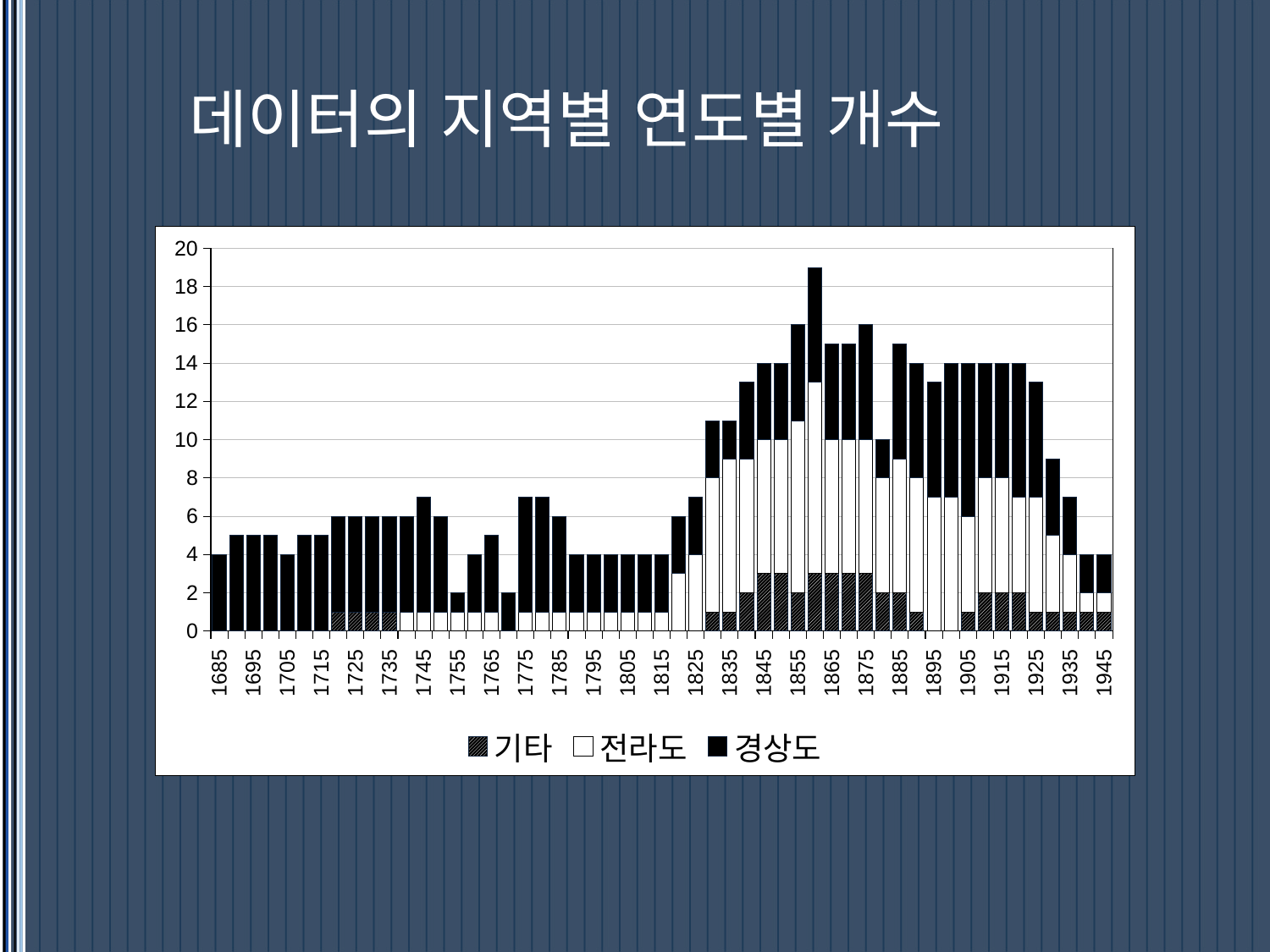

# 데이터의 지역별 연도별 개수

### Chart

| Category | 기타 | 전라도 | 경상도 |
|---|---|---|---|
| 1685  | 0.0 | 0.0 | 4.0 |
| 1690  | 0.0 | 0.0 | 5.0 |
| 1695  | 0.0 | 0.0 | 5.0 |
| 1700  | 0.0 | 0.0 | 5.0 |
| 1705  | 0.0 | 0.0 | 4.0 |
| 1710  | 0.0 | 0.0 | 5.0 |
| 1715  | 0.0 | 0.0 | 5.0 |
| 1720  | 1.0 | 0.0 | 5.0 |
| 1725  | 1.0 | 0.0 | 5.0 |
| 1730  | 1.0 | 0.0 | 5.0 |
| 1735  | 1.0 | 0.0 | 5.0 |
| 1740  | 0.0 | 1.0 | 5.0 |
| 1745  | 0.0 | 1.0 | 6.0 |
| 1750  | 0.0 | 1.0 | 5.0 |
| 1755  | 0.0 | 1.0 | 1.0 |
| 1760  | 0.0 | 1.0 | 3.0 |
| 1765  | 0.0 | 1.0 | 4.0 |
| 1770  | 0.0 | 0.0 | 2.0 |
| 1775  | 0.0 | 1.0 | 6.0 |
| 1780  | 0.0 | 1.0 | 6.0 |
| 1785  | 0.0 | 1.0 | 5.0 |
| 1790  | 0.0 | 1.0 | 3.0 |
| 1795  | 0.0 | 1.0 | 3.0 |
| 1800  | 0.0 | 1.0 | 3.0 |
| 1805  | 0.0 | 1.0 | 3.0 |
| 1810  | 0.0 | 1.0 | 3.0 |
| 1815  | 0.0 | 1.0 | 3.0 |
| 1820  | 0.0 | 3.0 | 3.0 |
| 1825  | 0.0 | 4.0 | 3.0 |
| 1830  | 1.0 | 7.0 | 3.0 |
| 1835  | 1.0 | 8.0 | 2.0 |
| 1840  | 2.0 | 7.0 | 4.0 |
| 1845  | 3.0 | 7.0 | 4.0 |
| 1850  | 3.0 | 7.0 | 4.0 |
| 1855  | 2.0 | 9.0 | 5.0 |
| 1860  | 3.0 | 10.0 | 6.0 |
| 1865  | 3.0 | 7.0 | 5.0 |
| 1870  | 3.0 | 7.0 | 5.0 |
| 1875  | 3.0 | 7.0 | 6.0 |
| 1880  | 2.0 | 6.0 | 2.0 |
| 1885  | 2.0 | 7.0 | 6.0 |
| 1890  | 1.0 | 7.0 | 6.0 |
| 1895  | 0.0 | 7.0 | 6.0 |
| 1900  | 0.0 | 7.0 | 7.0 |
| 1905  | 1.0 | 5.0 | 8.0 |
| 1910  | 2.0 | 6.0 | 6.0 |
| 1915  | 2.0 | 6.0 | 6.0 |
| 1920  | 2.0 | 5.0 | 7.0 |
| 1925  | 1.0 | 6.0 | 6.0 |
| 1930  | 1.0 | 4.0 | 4.0 |
| 1935  | 1.0 | 3.0 | 3.0 |
| 1940  | 1.0 | 1.0 | 2.0 |
| 1945  | 1.0 | 1.0 | 2.0 |